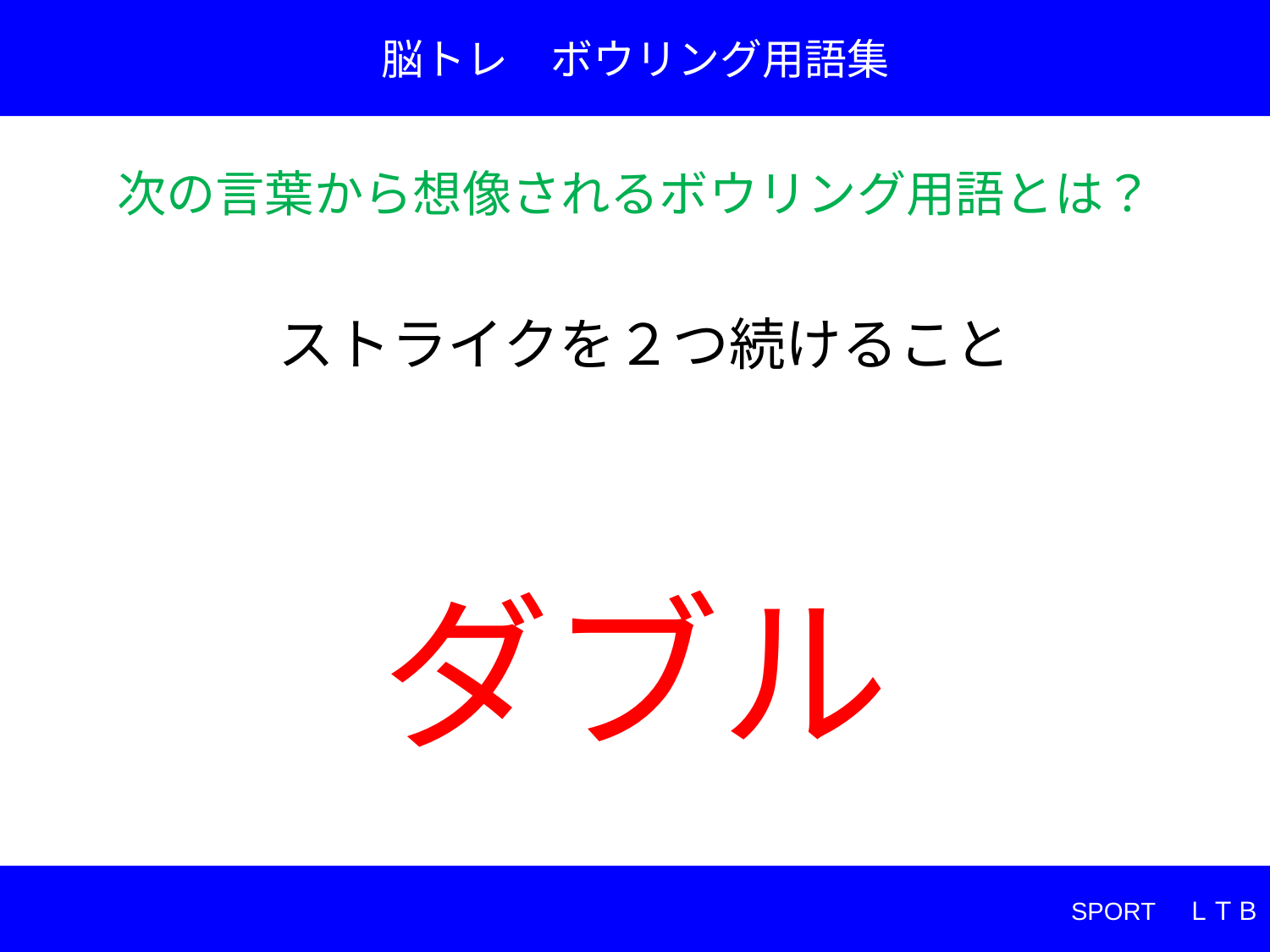

脳トレ　ボウリング用語集
次の言葉から想像されるボウリング用語とは？
ストライクを２つ続けること
# ダブル
SPORT　ＬＴＢ